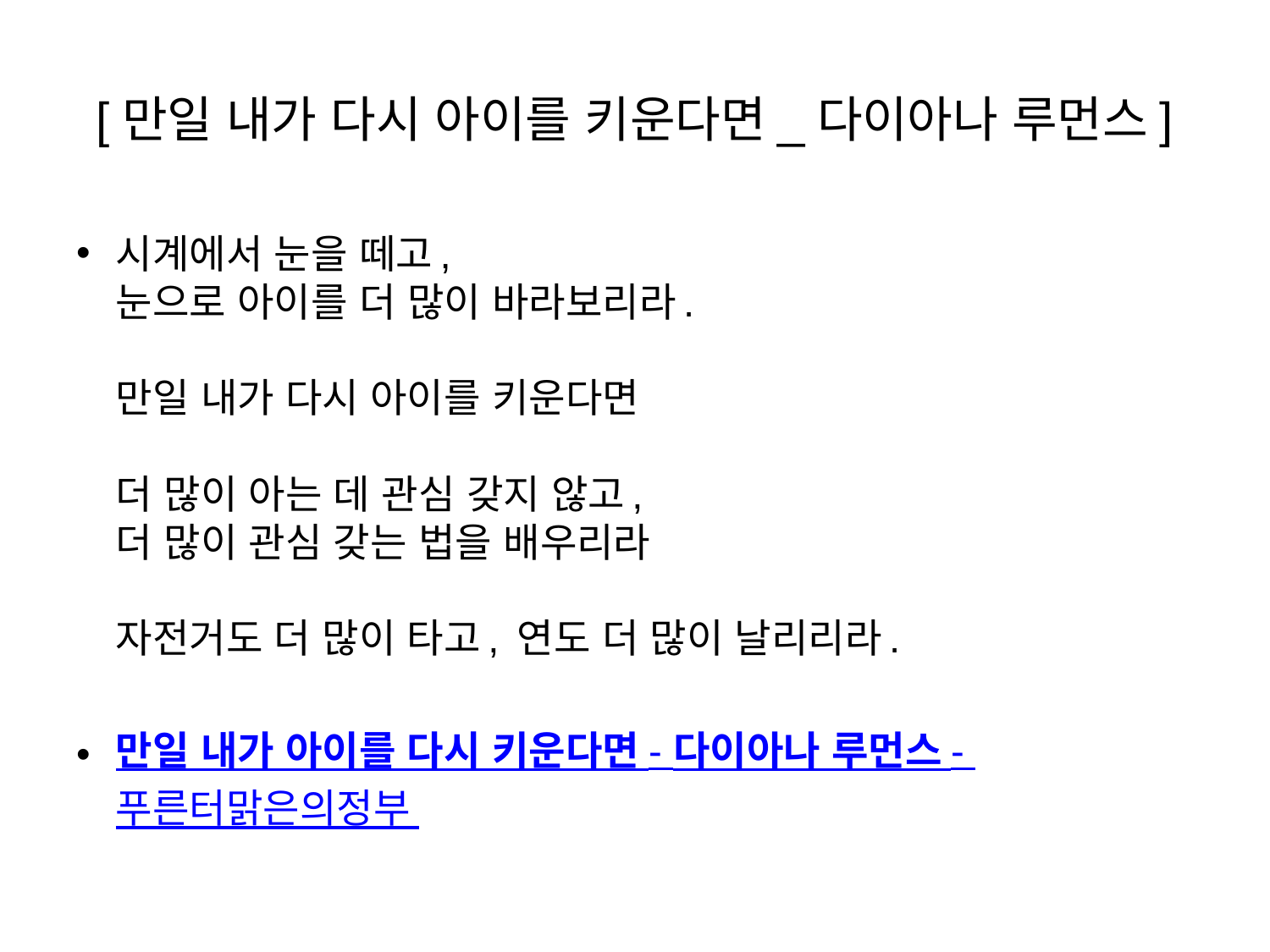

# [만일 내가 다시 아이를 키운다면_다이아나 루먼스]
시계에서 눈을 떼고,
눈으로 아이를 더 많이 바라보리라.
만일 내가 다시 아이를 키운다면
더 많이 아는 데 관심 갖지 않고,
더 많이 관심 갖는 법을 배우리라
자전거도 더 많이 타고, 연도 더 많이 날리리라.

만일 내가 아이를 다시 키운다면 - 다이아나 루먼스 - 푸른터맑은의정부